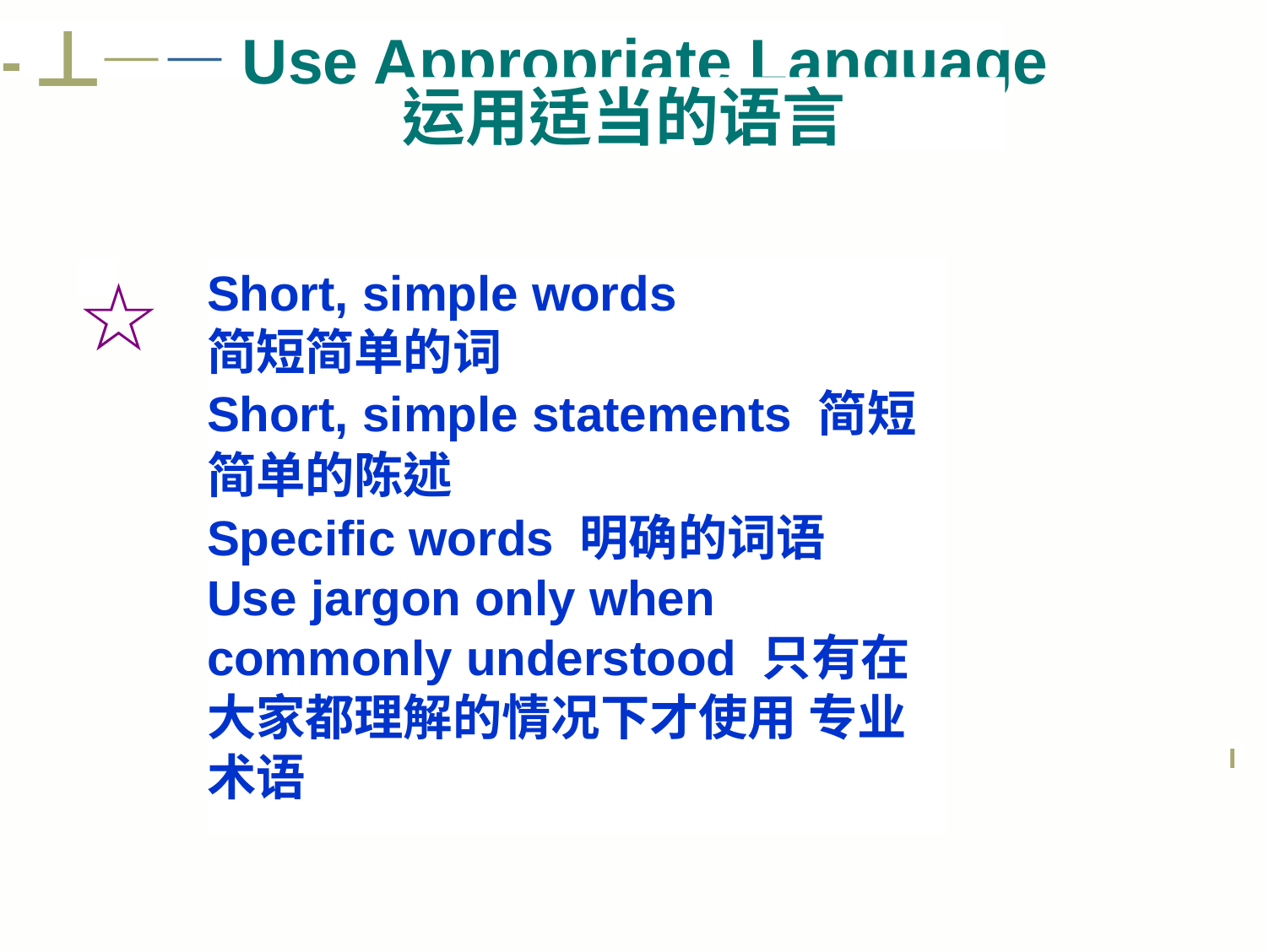

-丄——Use Appropriate Language
运用适当的语言
☆
Short, simple words
简短简单的词
Short, simple statements 简短简单的陈述
Specific words 明确的词语
Use jargon only when commonly understood 只有在大家都理解的情况下才使用 专业术语
I